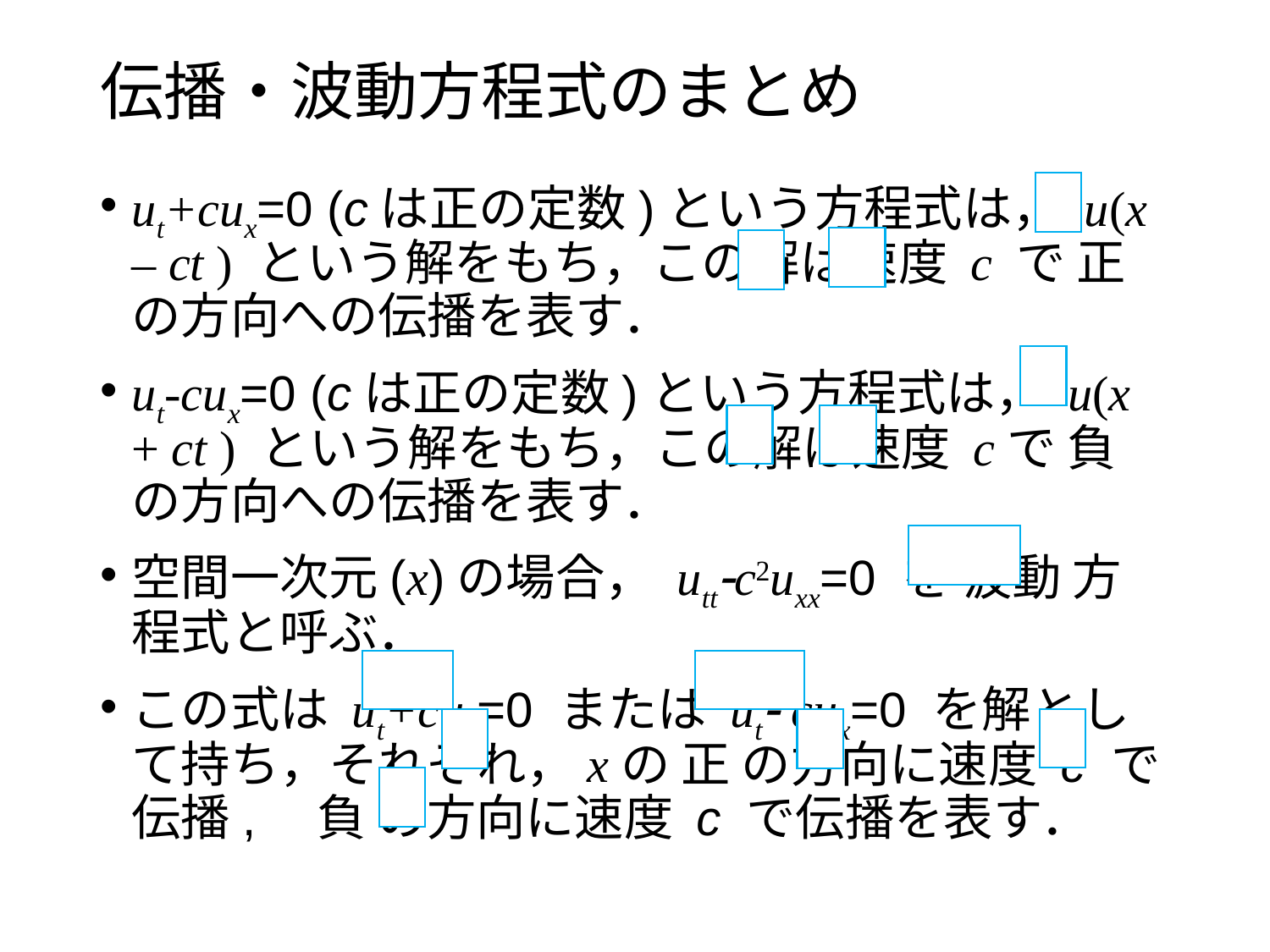

# 伝播・波動方程式のまとめ
ut+cux=0 (cは正の定数)という方程式は， u(x – ct ) という解をもち，この解は速度 c で 正 の方向への伝播を表す．
ut-cux=0 (cは正の定数)という方程式は， u(x + ct ) という解をもち，この解は速度 cで 負 の方向への伝播を表す．
空間一次元(x)の場合， utt−c2uxx=0 を 波動 方程式と呼ぶ．
この式は ut+cux=0 または ut− cux=0 を解として持ち，それぞれ，xの 正 の方向に速度 c で伝播,　負 の方向に速度 c で伝播を表す．